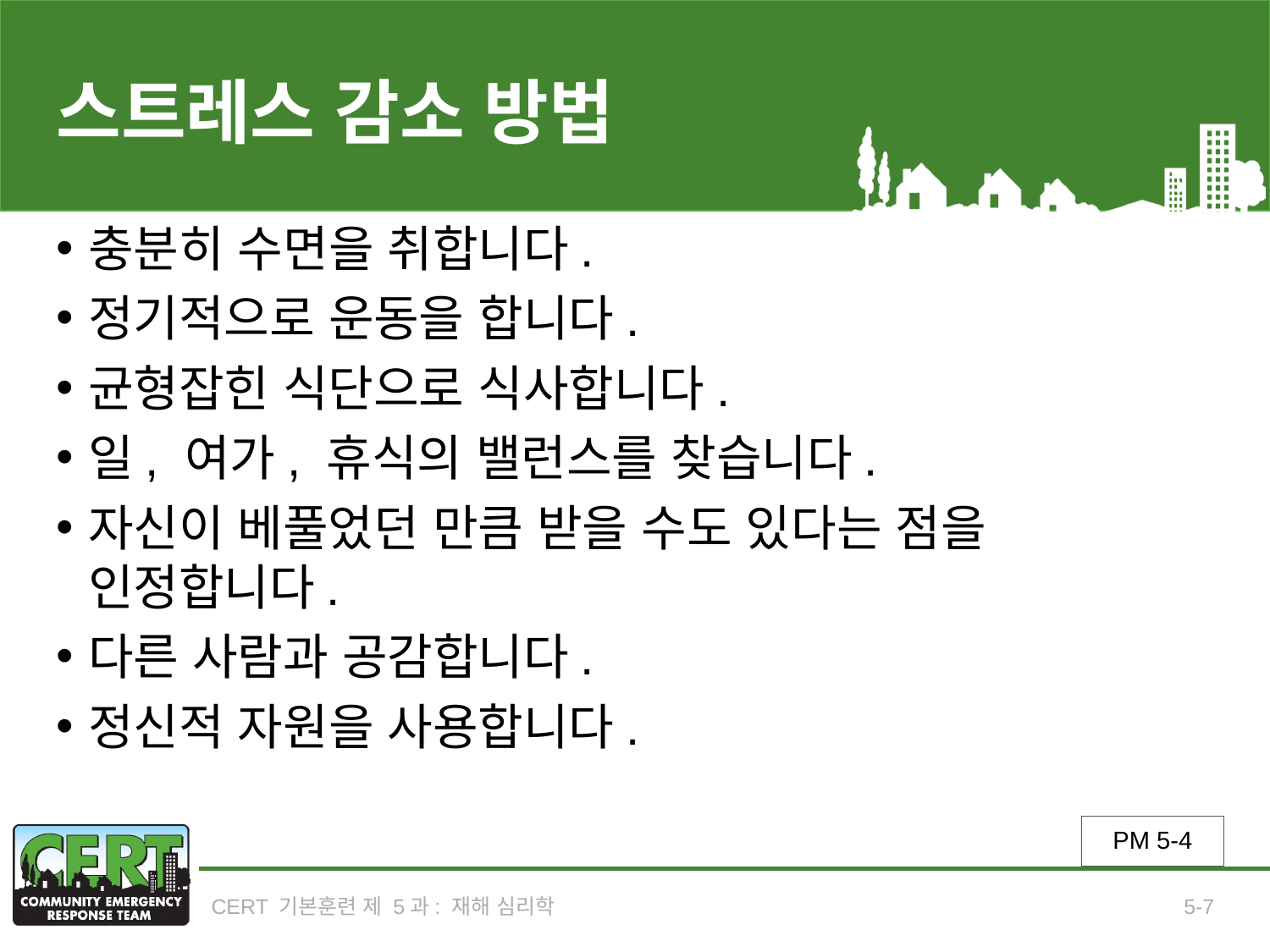

# 스트레스 감소 방법
충분히 수면을 취합니다.
정기적으로 운동을 합니다.
균형잡힌 식단으로 식사합니다.
일, 여가, 휴식의 밸런스를 찾습니다.
자신이 베풀었던 만큼 받을 수도 있다는 점을 인정합니다.
다른 사람과 공감합니다.
정신적 자원을 사용합니다.
PM 5-4
CERT 기본훈련 제 5과: 재해 심리학
5-7